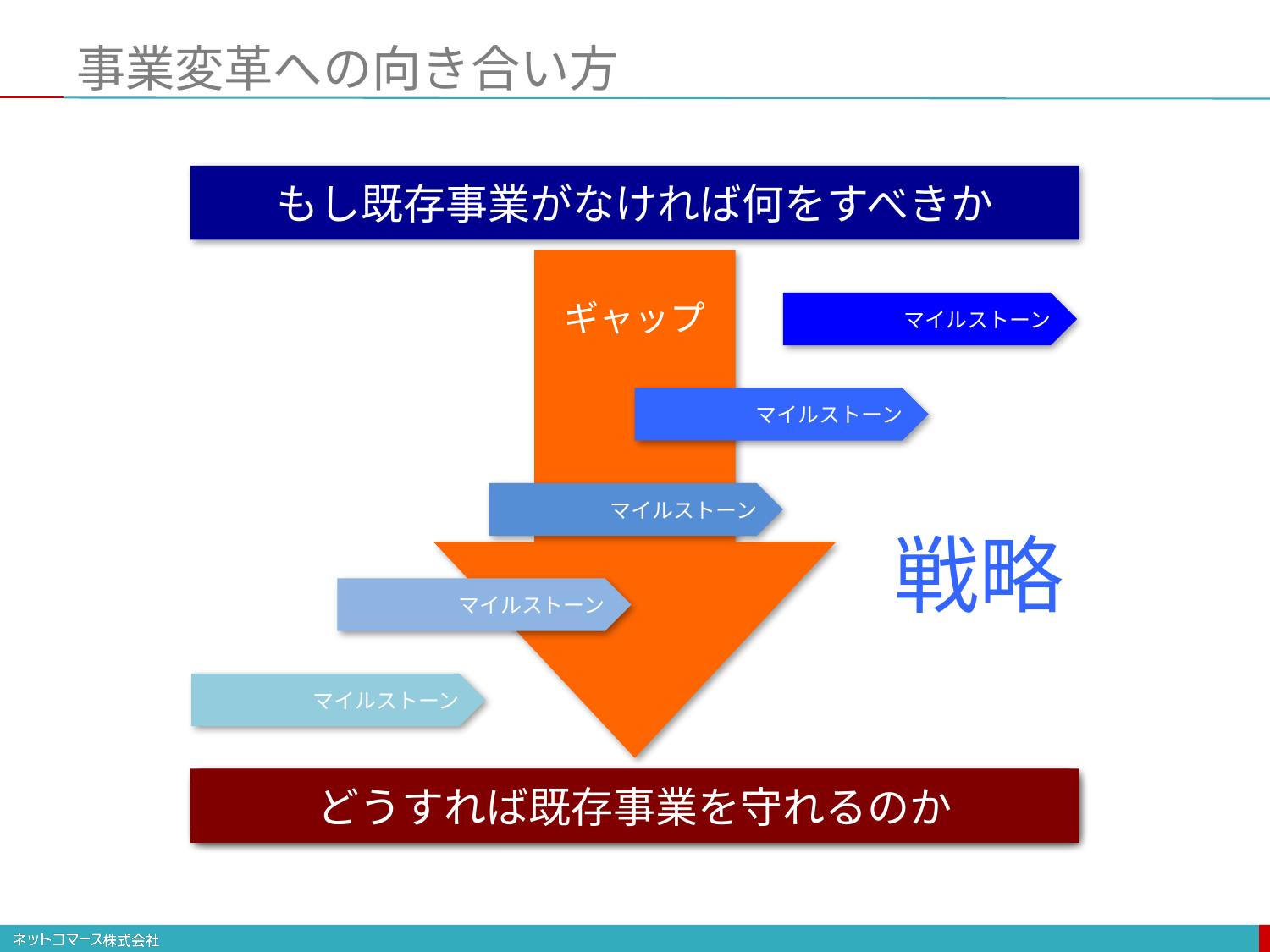

# 事業変革への向き合い方
もし既存事業がなければ何をすべきか

ギャップ
マイルストーン
マイルストーン
マイルストーン
戦略
マイルストーン
マイルストーン
どうすれば既存事業を守れるのか
どうすれば既存事業を守れるのか